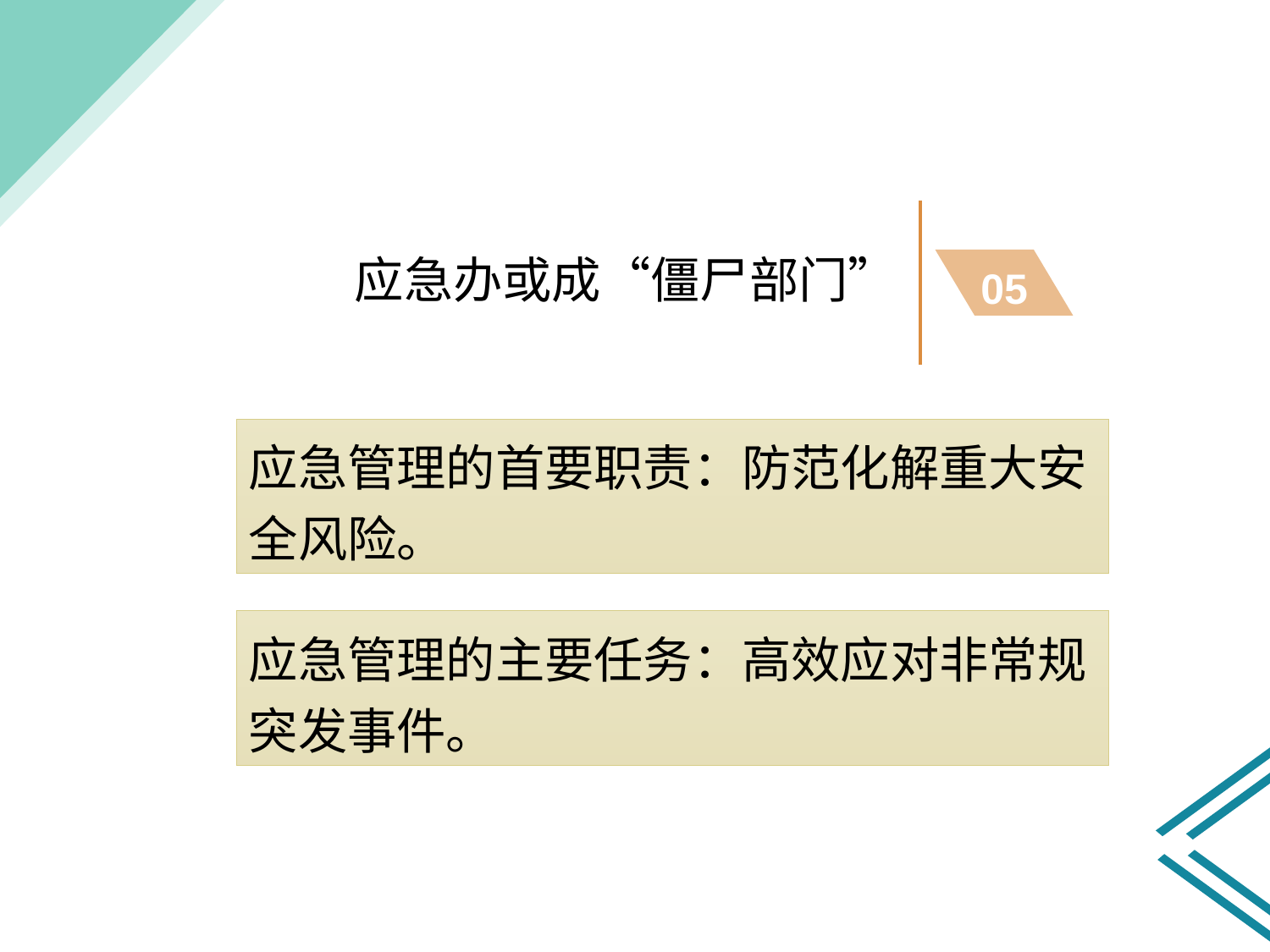

应急办或成“僵尸部门”
05
应急管理的首要职责：防范化解重大安全风险。
应急管理的主要任务：高效应对非常规突发事件。